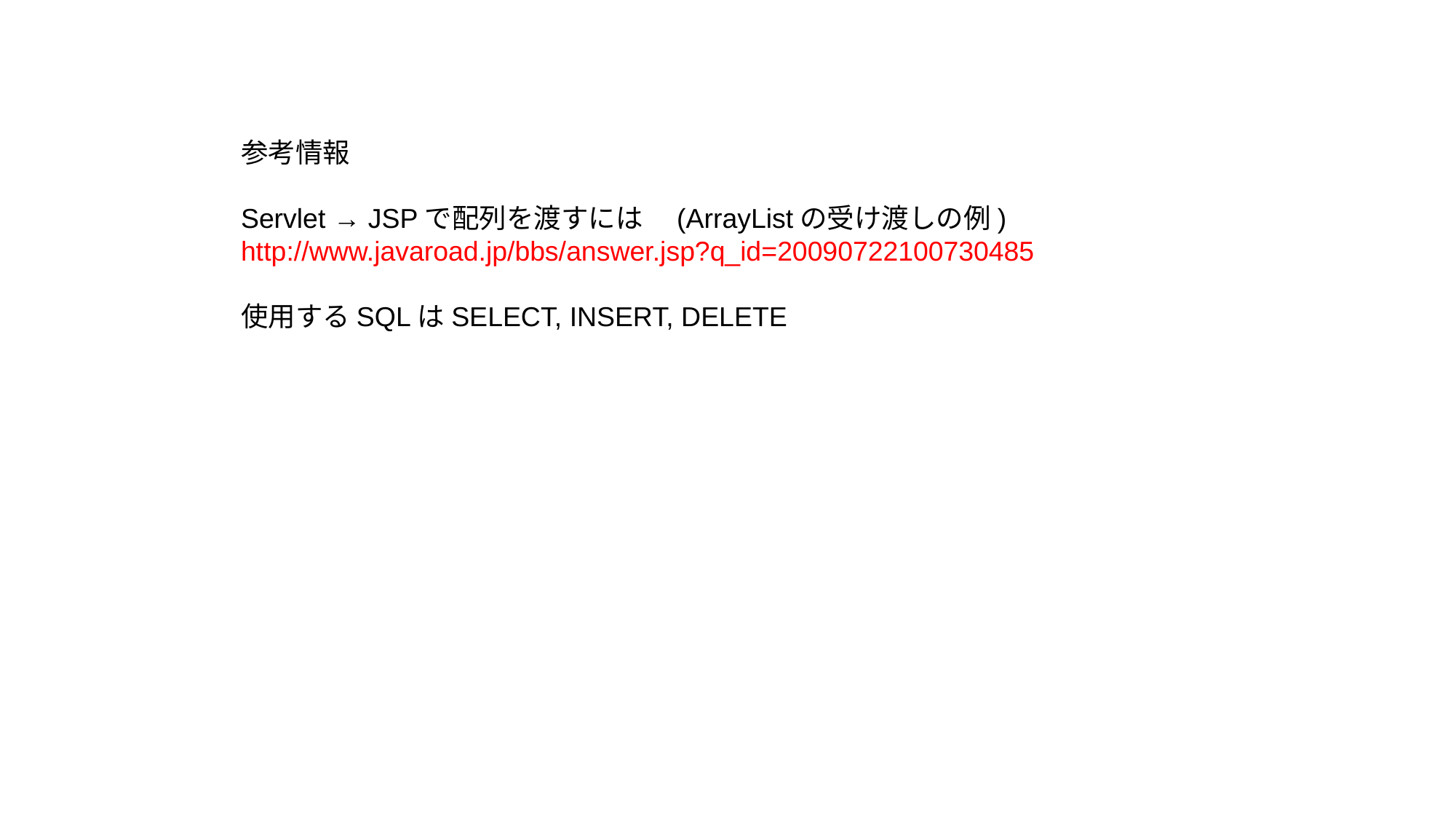

参考情報

Servlet → JSPで配列を渡すには　(ArrayListの受け渡しの例)
http://www.javaroad.jp/bbs/answer.jsp?q_id=20090722100730485

使用するSQLはSELECT, INSERT, DELETE